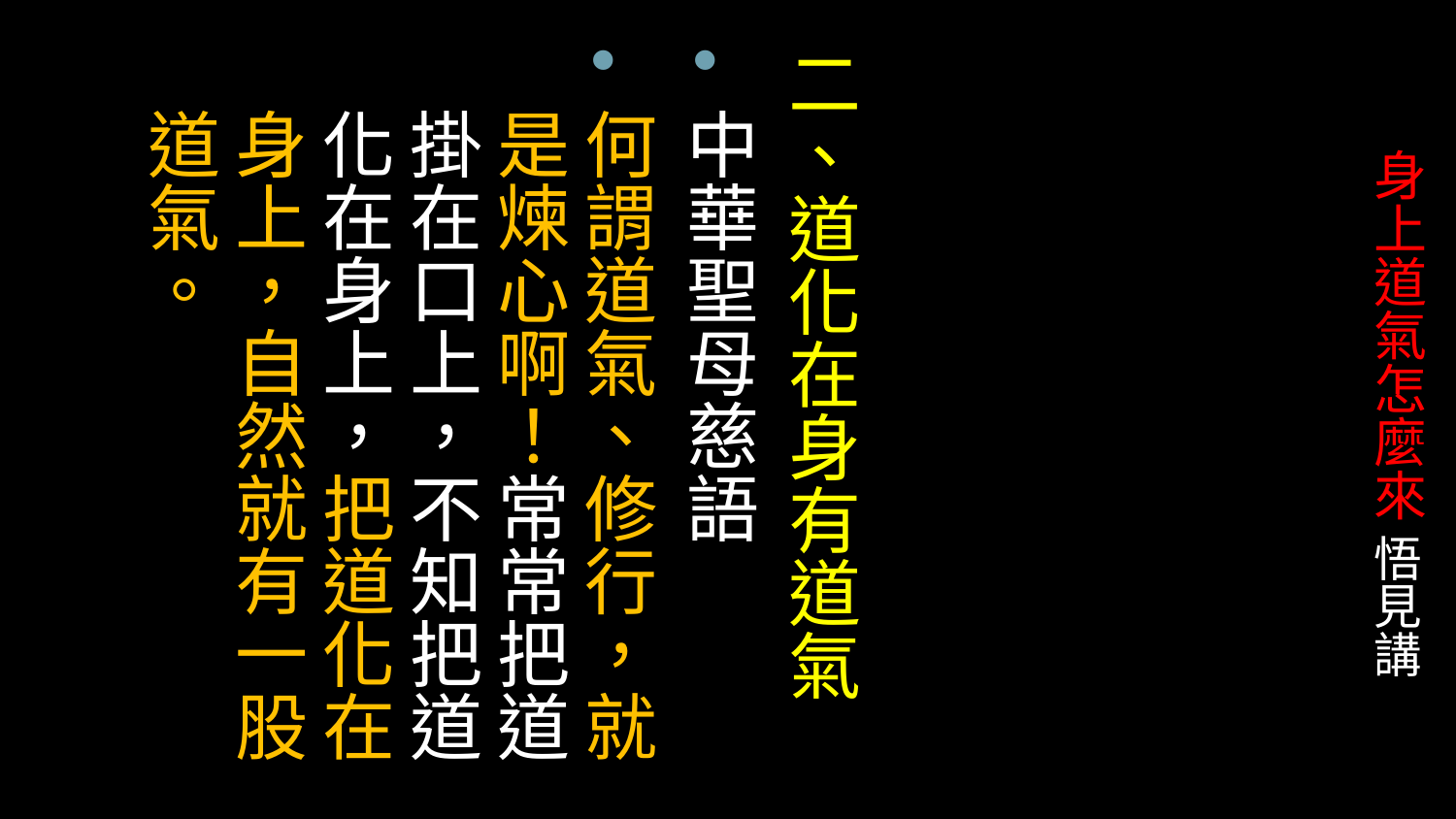

二、道化在身有道氣
中華聖母慈語
何謂道氣、修行，就是煉心啊！常常把道掛在口上，不知把道化在身上，把道化在身上，自然就有一股道氣。

# 身上道氣怎麼來 悟見講